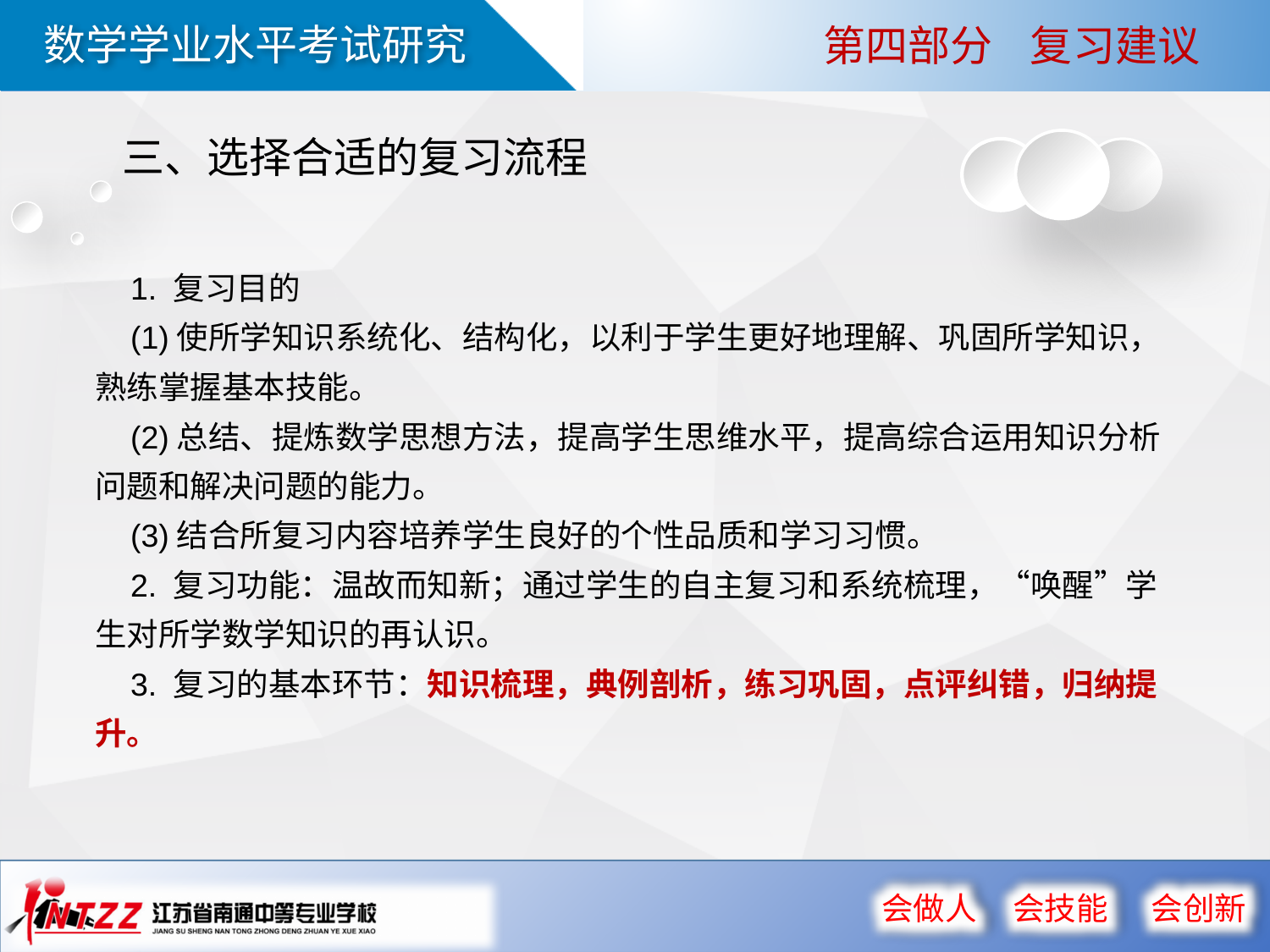

第四部分    复习建议
三、选择合适的复习流程

    1. 复习目的
    (1)使所学知识系统化、结构化，以利于学生更好地理解、巩固所学知识，熟练掌握基本技能。
    (2)总结、提炼数学思想方法，提高学生思维水平，提高综合运用知识分析问题和解决问题的能力。
    (3)结合所复习内容培养学生良好的个性品质和学习习惯。
    2. 复习功能：温故而知新；通过学生的自主复习和系统梳理，“唤醒”学生对所学数学知识的再认识。
    3. 复习的基本环节：知识梳理，典例剖析，练习巩固，点评纠错，归纳提升。